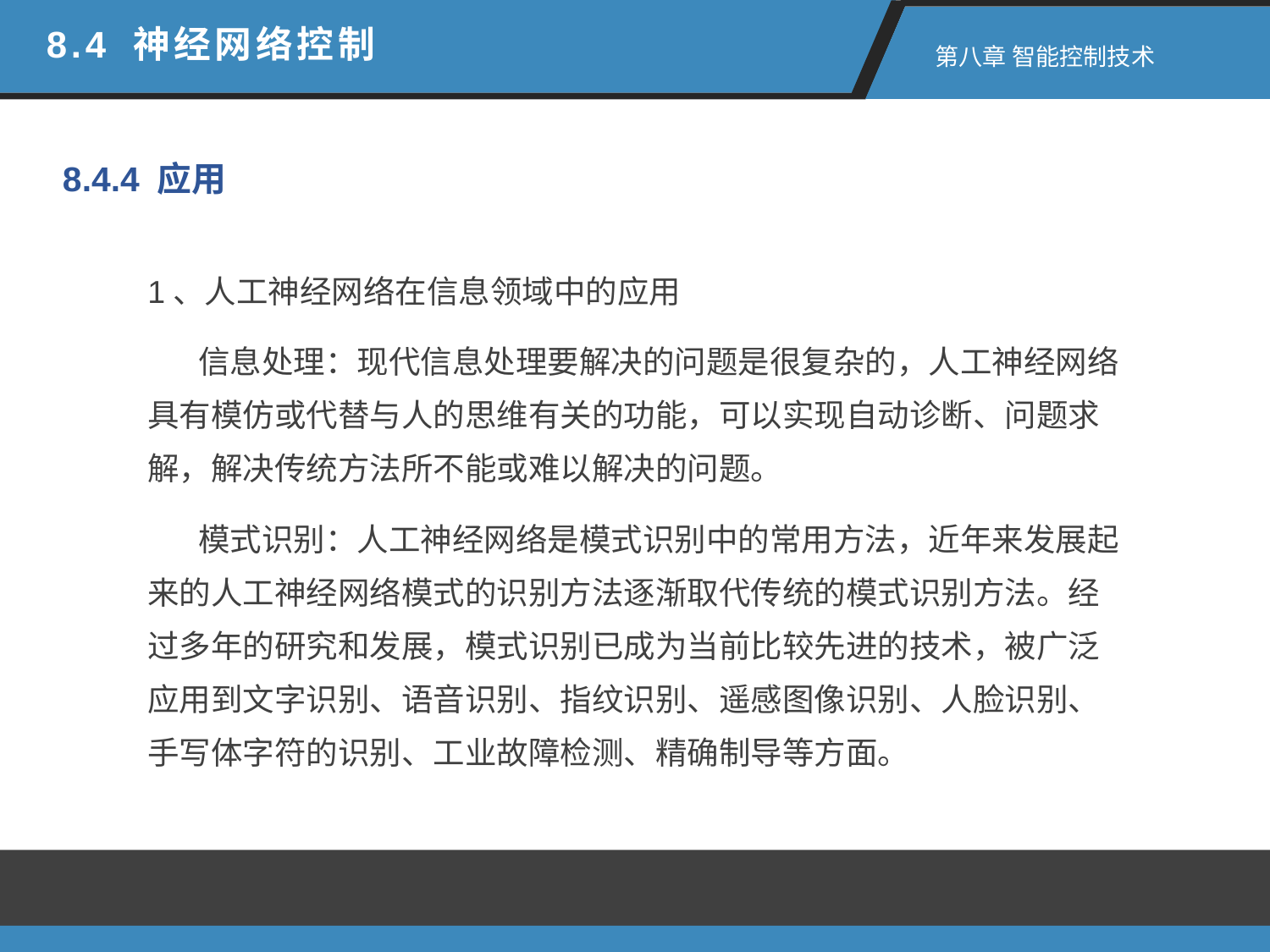

8.4 神经网络控制
  第八章 智能控制技术
8.4.4 应用
1、人工神经网络在信息领域中的应用
      信息处理：现代信息处理要解决的问题是很复杂的，人工神经网络具有模仿或代替与人的思维有关的功能，可以实现自动诊断、问题求解，解决传统方法所不能或难以解决的问题。
      模式识别：人工神经网络是模式识别中的常用方法，近年来发展起来的人工神经网络模式的识别方法逐渐取代传统的模式识别方法。经过多年的研究和发展，模式识别已成为当前比较先进的技术，被广泛应用到文字识别、语音识别、指纹识别、遥感图像识别、人脸识别、手写体字符的识别、工业故障检测、精确制导等方面。